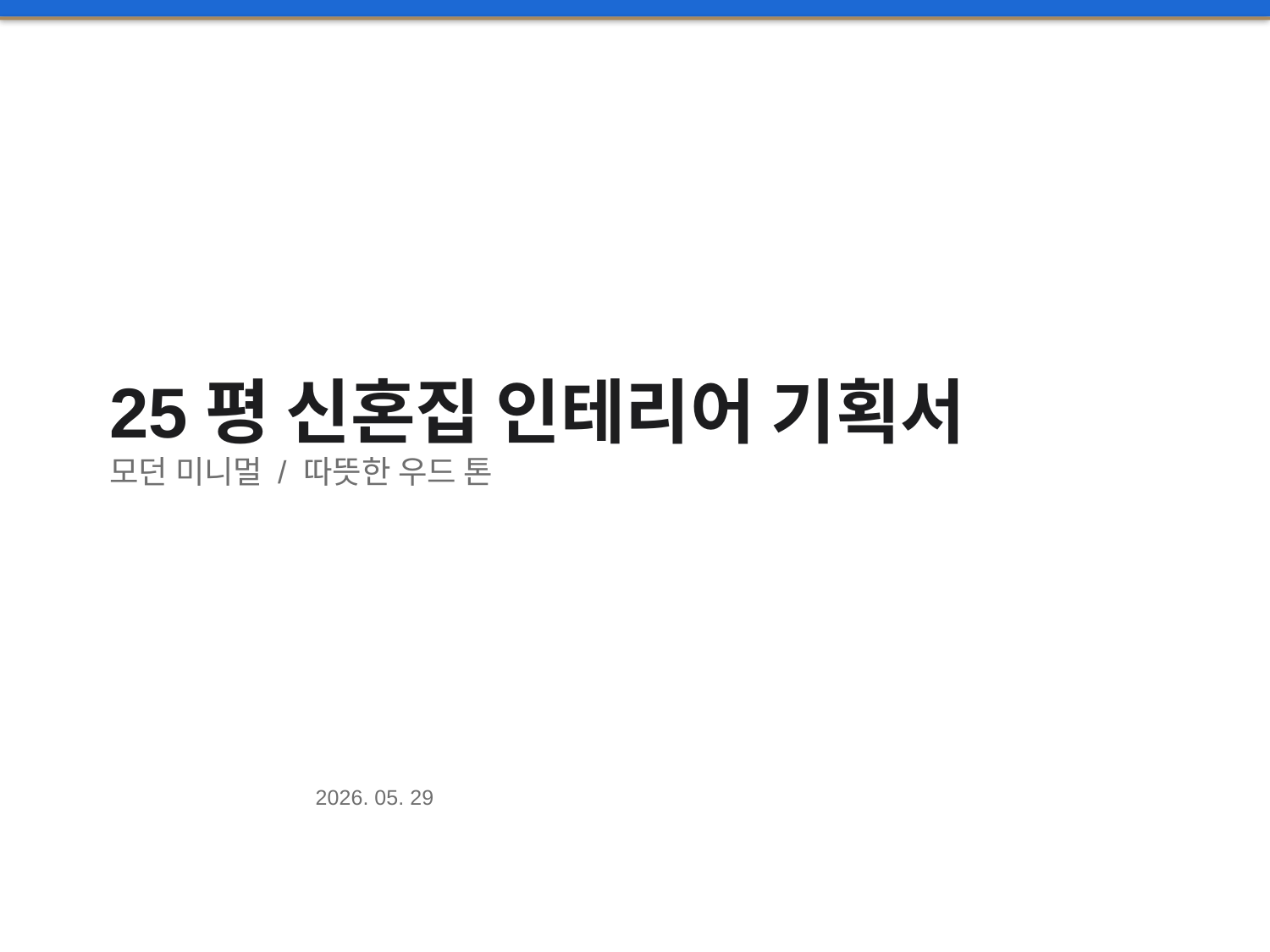

25평 신혼집 인테리어 기획서
모던 미니멀 / 따뜻한 우드 톤
2026. 05. 29